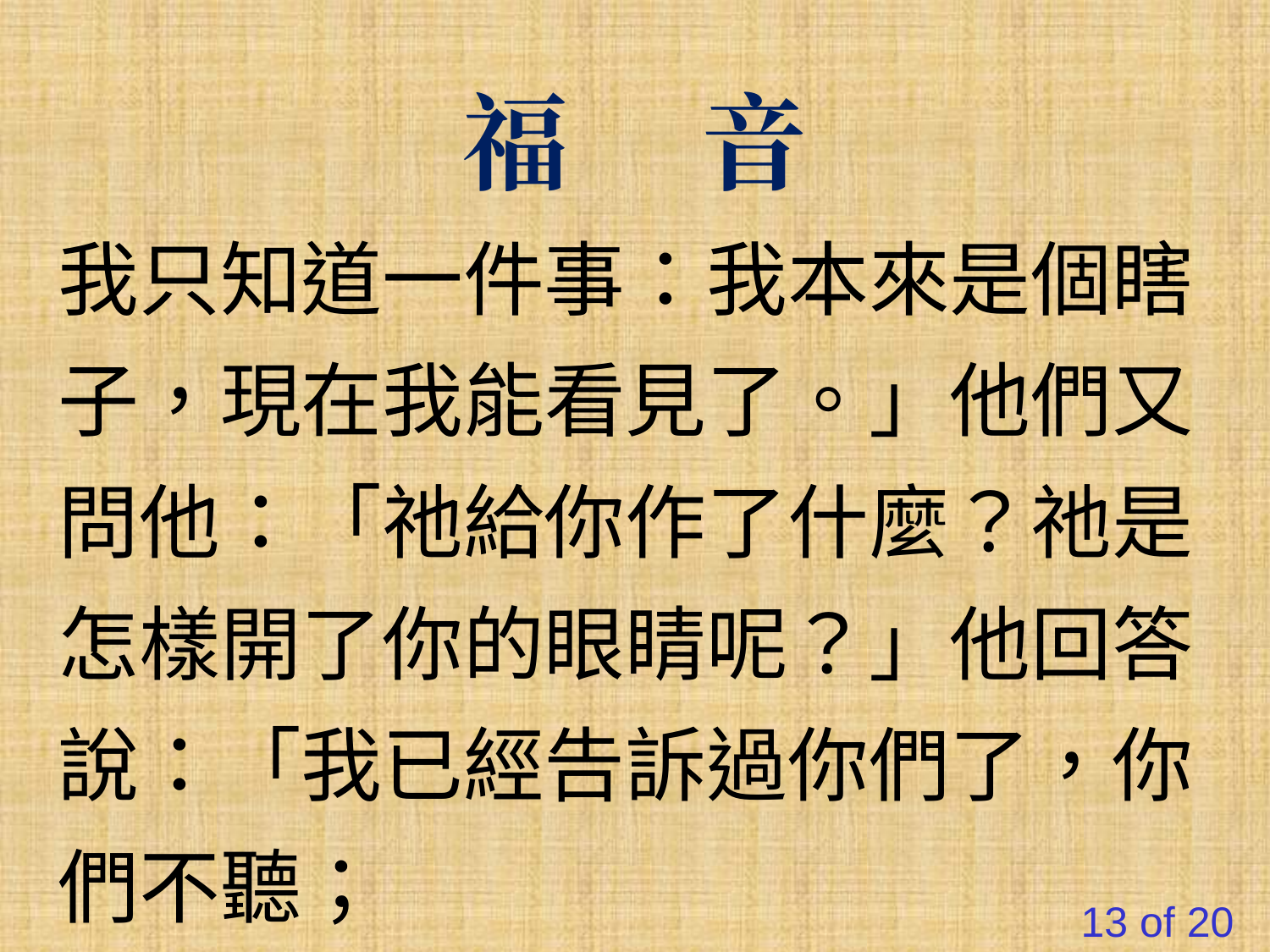

福     音
我只知道一件事：我本來是個瞎子，現在我能看見了。」他們又問他：「祂給你作了什麼？祂是怎樣開了你的眼睛呢？」他回答說：「我已經告訴過你們了，你們不聽；
13 of 20